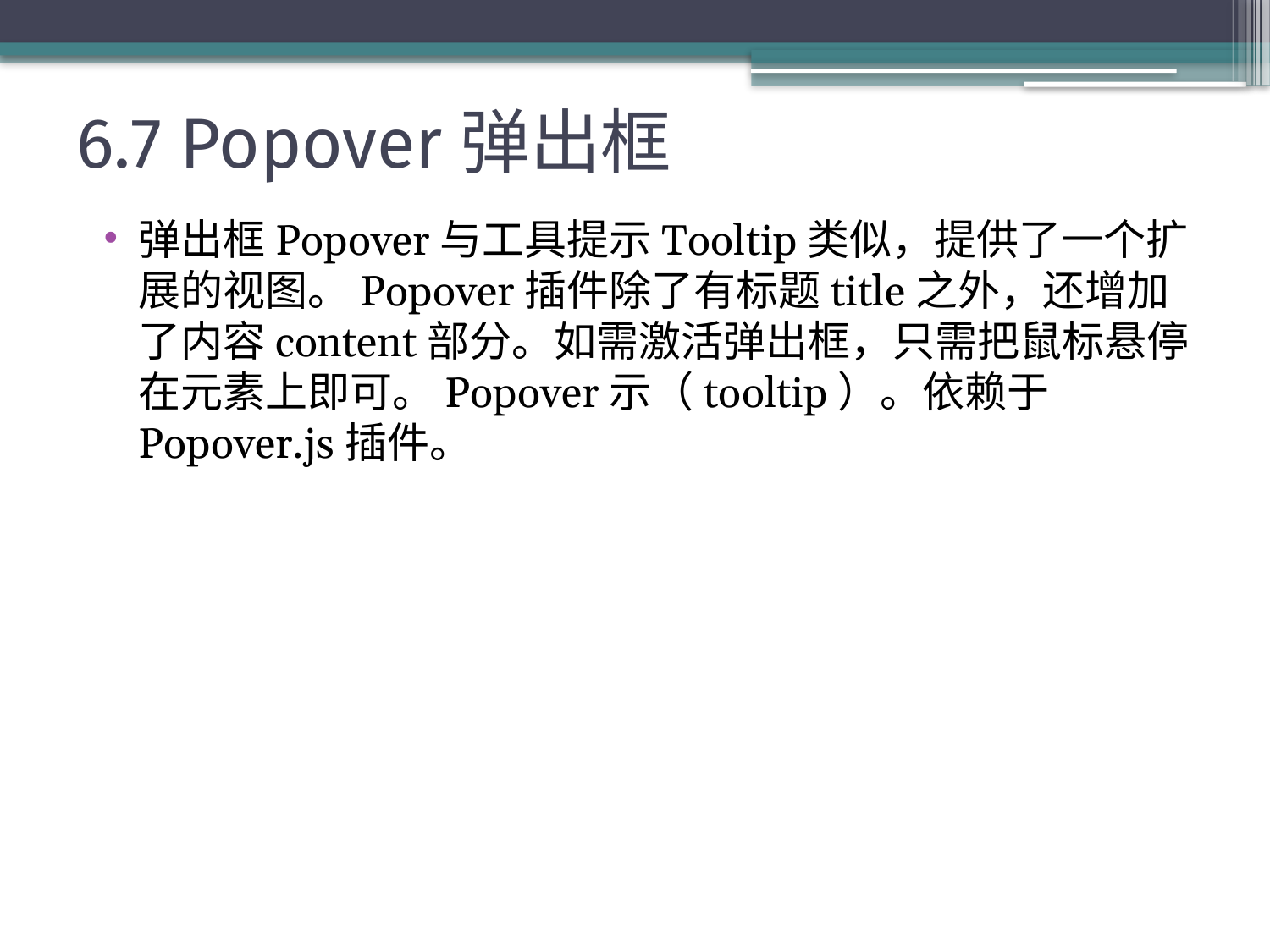

# 6.7 Popover弹出框
弹出框Popover与工具提示Tooltip类似，提供了一个扩展的视图。Popover插件除了有标题title之外，还增加了内容content部分。如需激活弹出框，只需把鼠标悬停在元素上即可。Popover示（tooltip）。依赖于Popover.js插件。